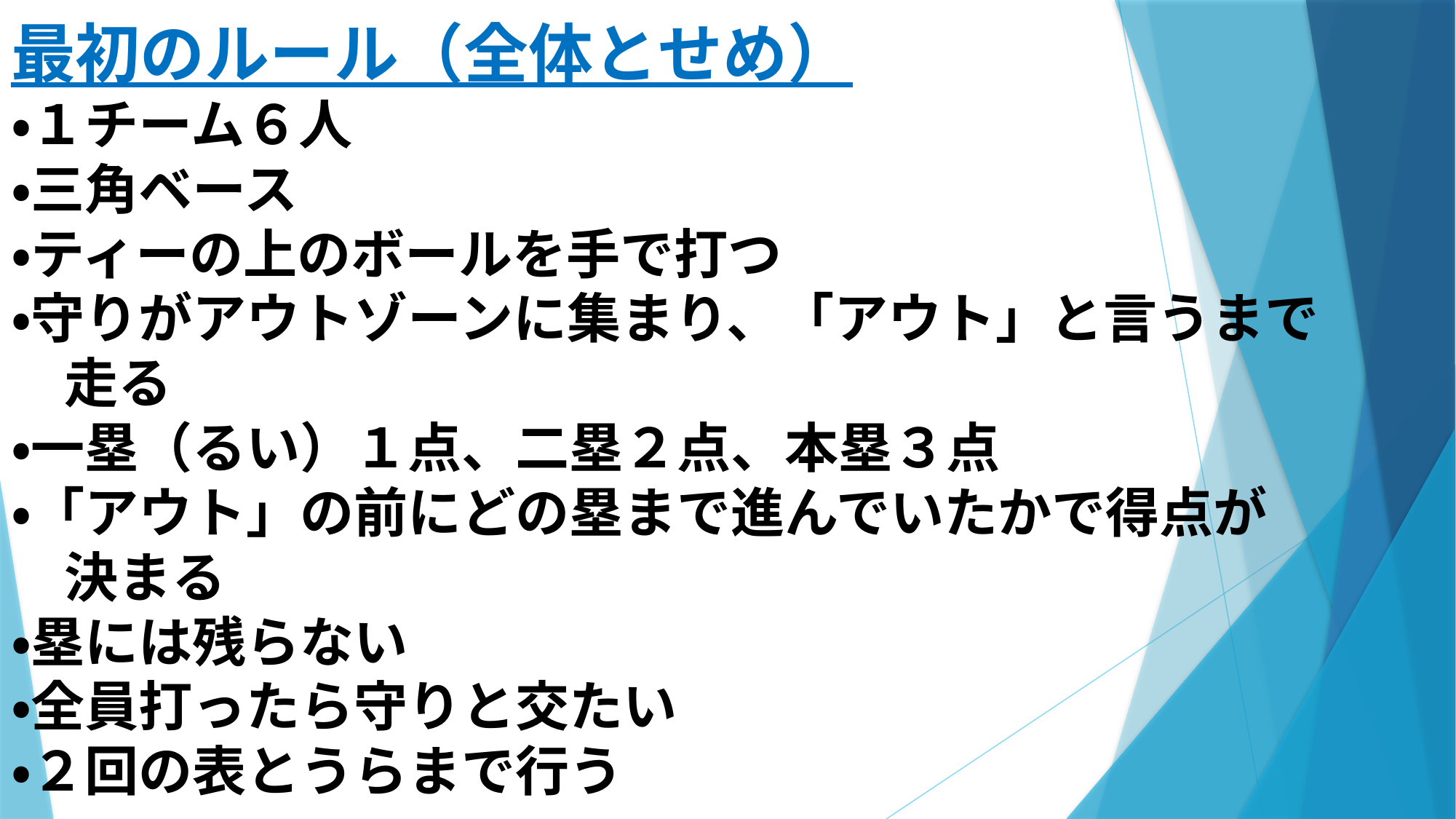

# 最初のルール（全体とせめ） ・１チーム６人 ・三角ベース ・ティーの上のボールを手で打つ ・守りがアウトゾーンに集まり、「アウト」と言うまで　 　走る ・一塁（るい）１点、二塁２点、本塁３点 ・「アウト」の前にどの塁まで進んでいたかで得点が 　決まる ・塁には残らない ・全員打ったら守りと交たい ・２回の表とうらまで行う